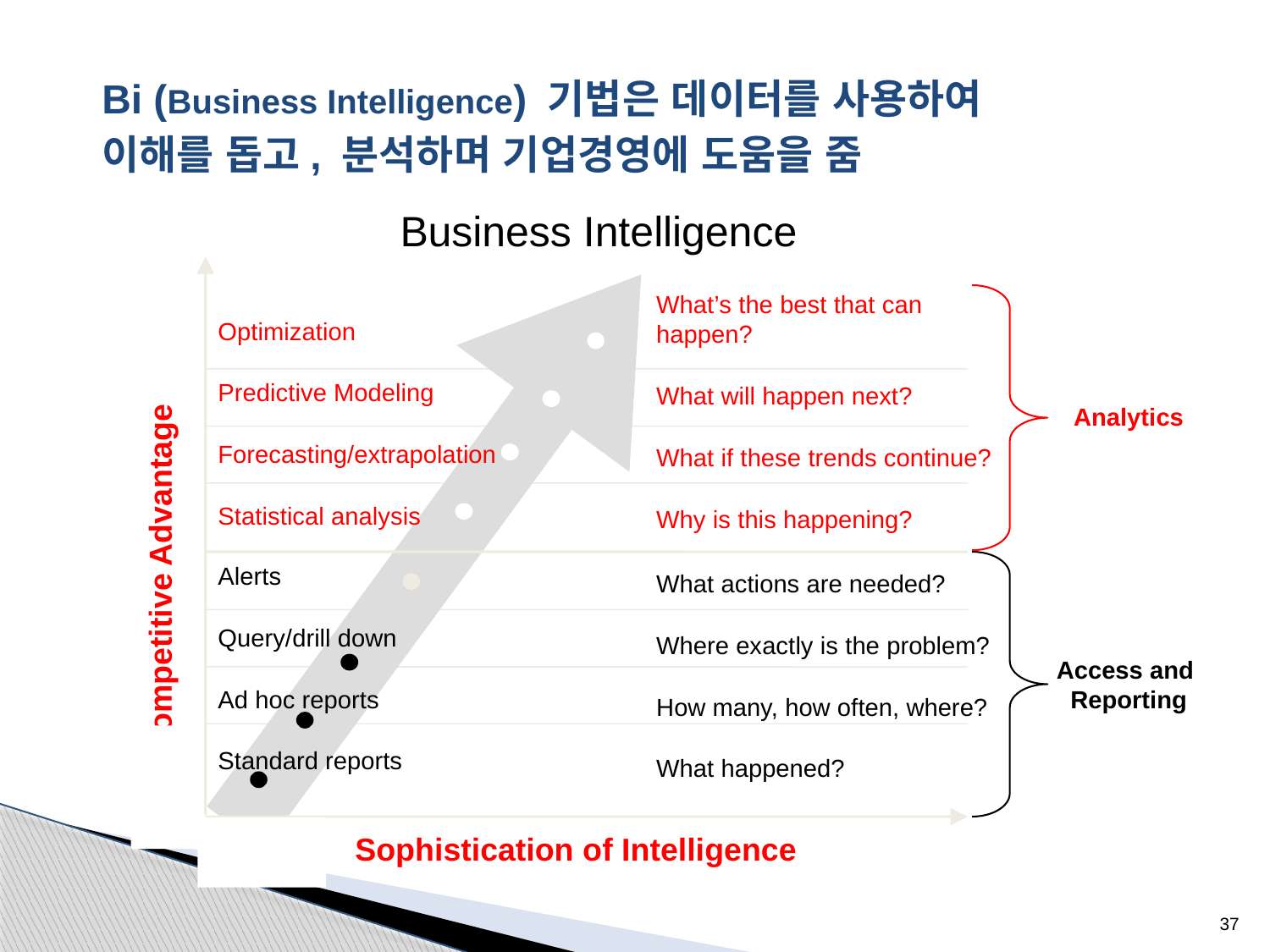

# Bi (Business Intelligence) 기법은 데이터를 사용하여 이해를 돕고, 분석하며 기업경영에 도움을 줌

What’s the best that can happen?
What will happen next?
What if these trends continue?
Why is this happening?

Optimization
Predictive Modeling
Forecasting/extrapolation
Statistical analysis

Analytics

Alerts
Query/drill down
Ad hoc reports
Standard reports
What actions are needed?
Where exactly is the problem?
How many, how often, where?
What happened?

Access and
Reporting

Sophistication of Intelligence
Business Intelligence
Competitive Advantage
37